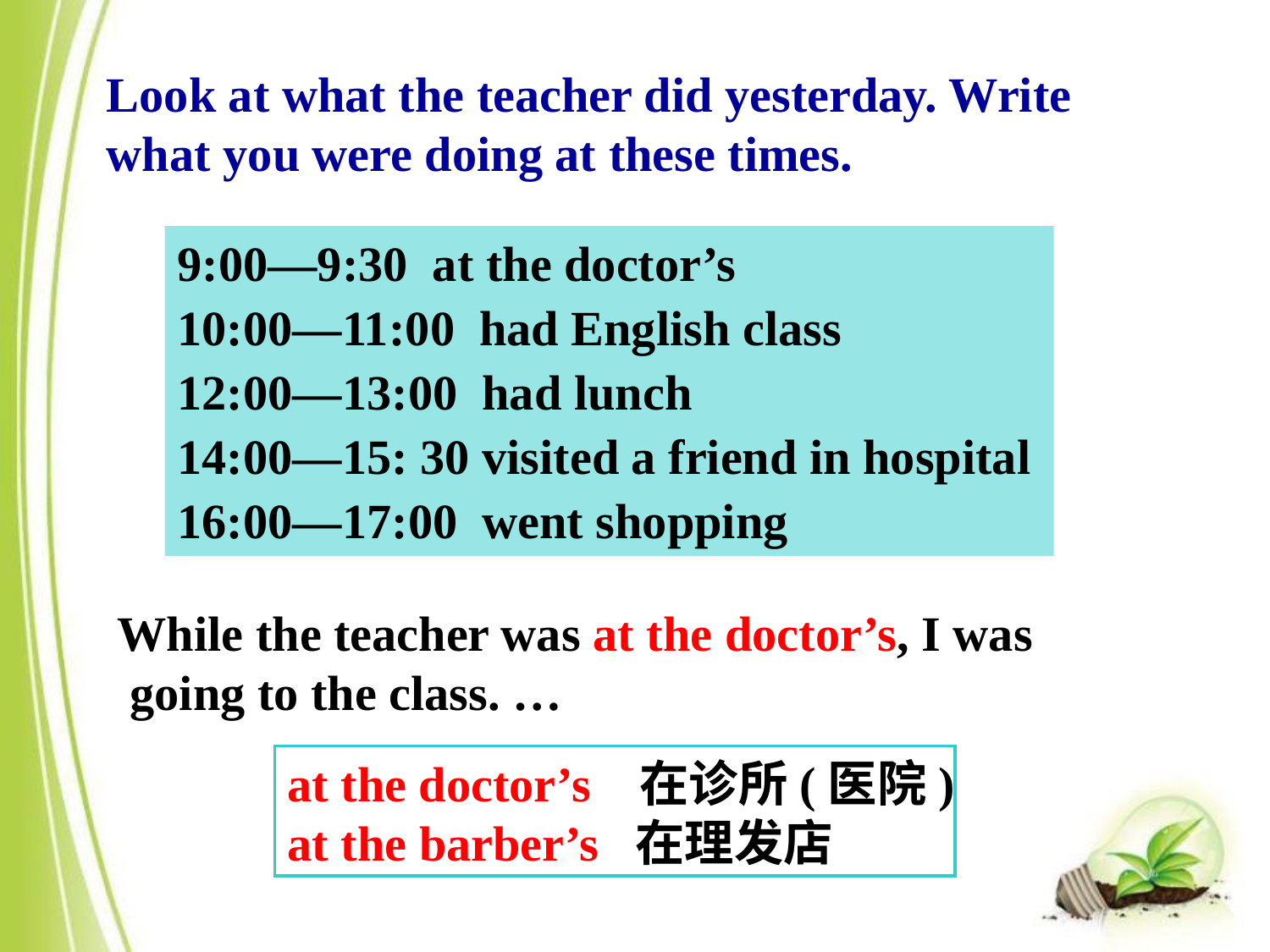

Look at what the teacher did yesterday. Write
    what you were doing at these times.
9:00—9:30  at the doctor’s
10:00—11:00  had English class
12:00—13:00  had lunch
14:00—15: 30 visited a friend in hospital
16:00—17:00  went shopping
While the teacher was at the doctor’s, I was
 going to the class. …
at the doctor’s   在诊所(医院)
at the barber’s  在理发店